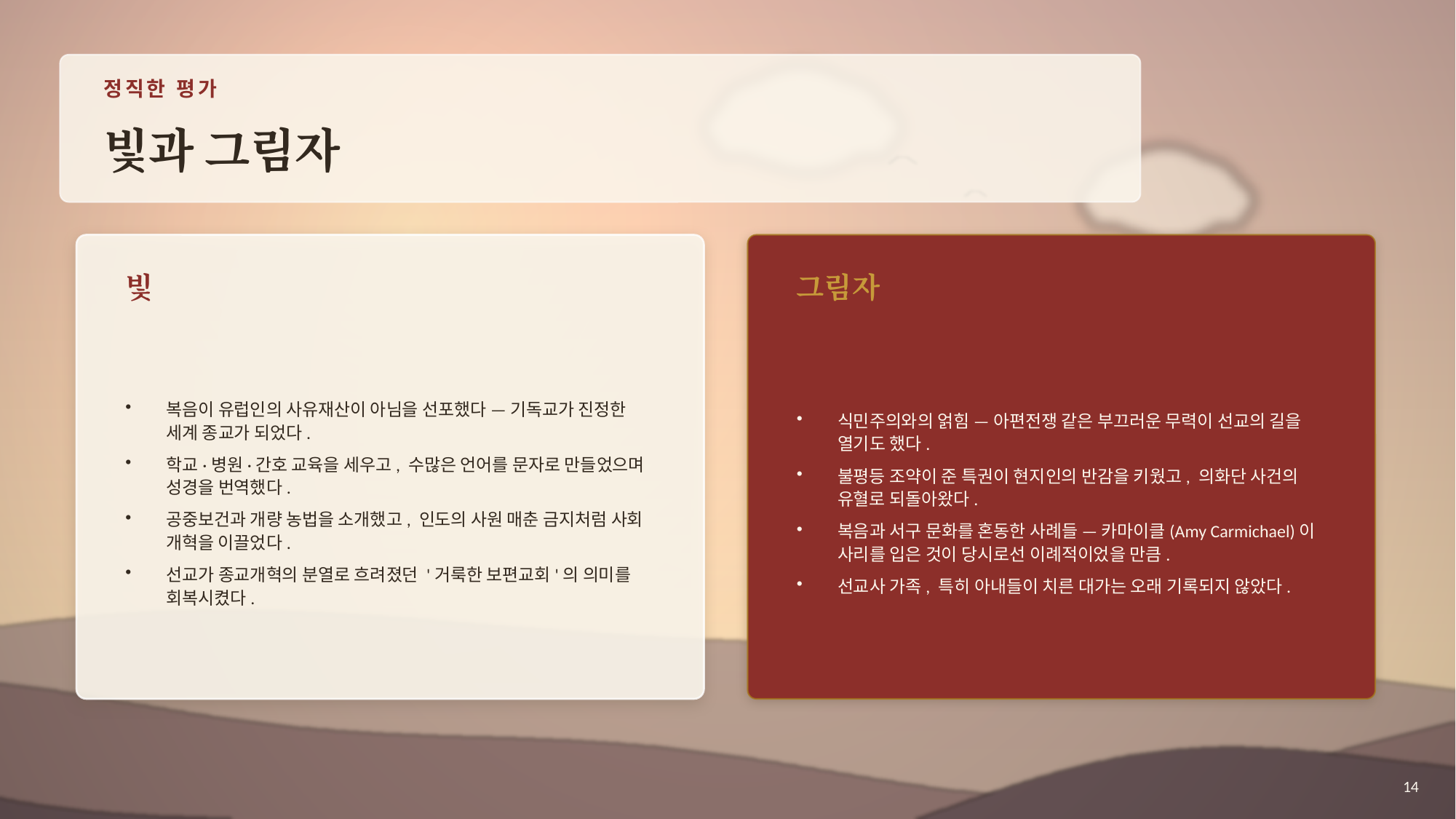

정직한 평가
빛과 그림자

빛
그림자
복음이 유럽인의 사유재산이 아님을 선포했다 — 기독교가 진정한 세계 종교가 되었다.
학교·병원·간호 교육을 세우고, 수많은 언어를 문자로 만들었으며 성경을 번역했다.
공중보건과 개량 농법을 소개했고, 인도의 사원 매춘 금지처럼 사회 개혁을 이끌었다.
선교가 종교개혁의 분열로 흐려졌던 '거룩한 보편교회'의 의미를 회복시켰다.
식민주의와의 얽힘 — 아편전쟁 같은 부끄러운 무력이 선교의 길을 열기도 했다.
불평등 조약이 준 특권이 현지인의 반감을 키웠고, 의화단 사건의 유혈로 되돌아왔다.
복음과 서구 문화를 혼동한 사례들 — 카마이클(Amy Carmichael)이 사리를 입은 것이 당시로선 이례적이었을 만큼.
선교사 가족, 특히 아내들이 치른 대가는 오래 기록되지 않았다.
14